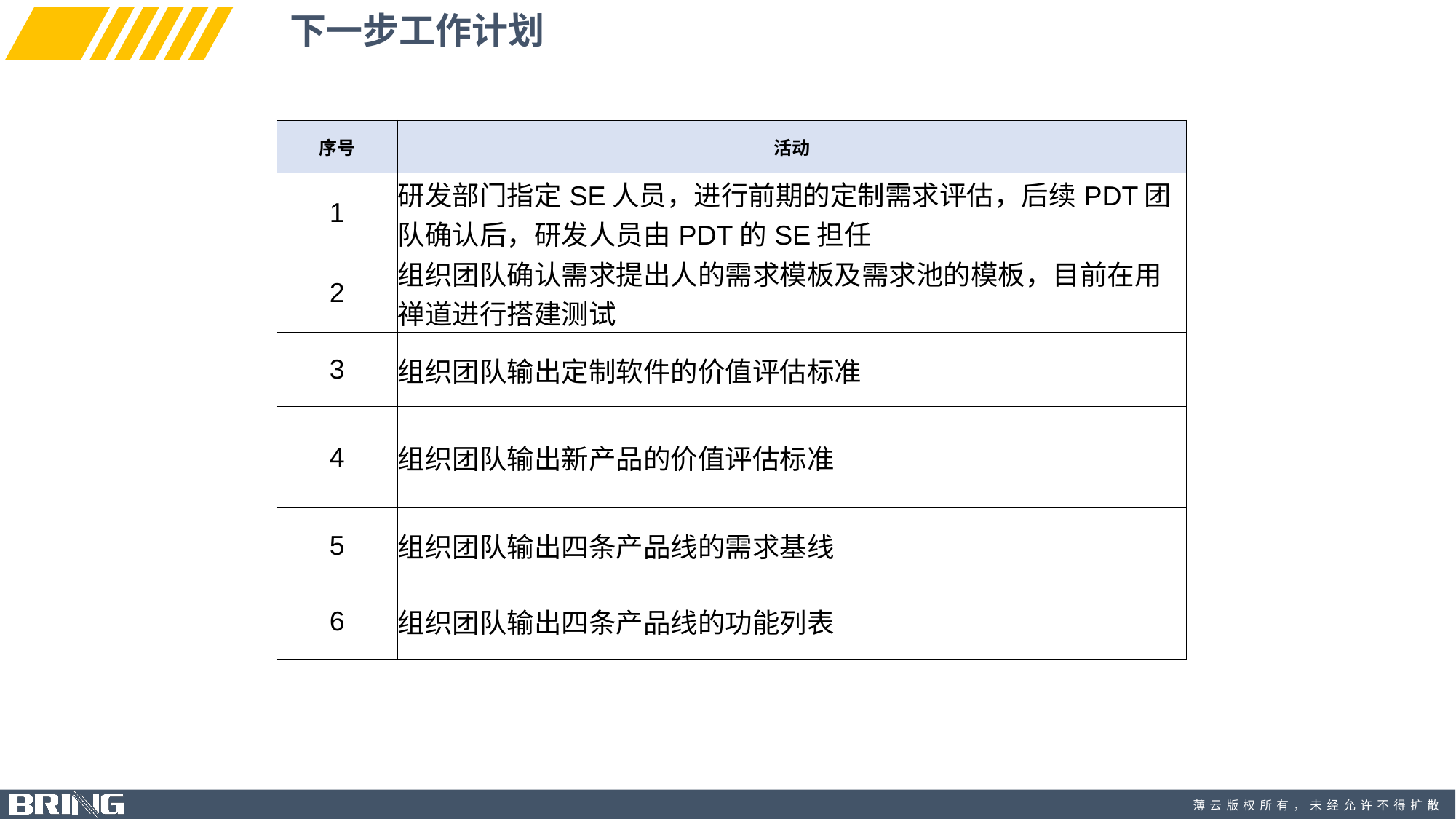

下一步工作计划
| 序号 | 活动 |
| --- | --- |
| 1 | 研发部门指定SE人员，进行前期的定制需求评估，后续PDT团队确认后，研发人员由PDT的SE担任 |
| 2 | 组织团队确认需求提出人的需求模板及需求池的模板，目前在用禅道进行搭建测试 |
| 3 | 组织团队输出定制软件的价值评估标准 |
| 4 | 组织团队输出新产品的价值评估标准 |
| 5 | 组织团队输出四条产品线的需求基线 |
| 6 | 组织团队输出四条产品线的功能列表 |